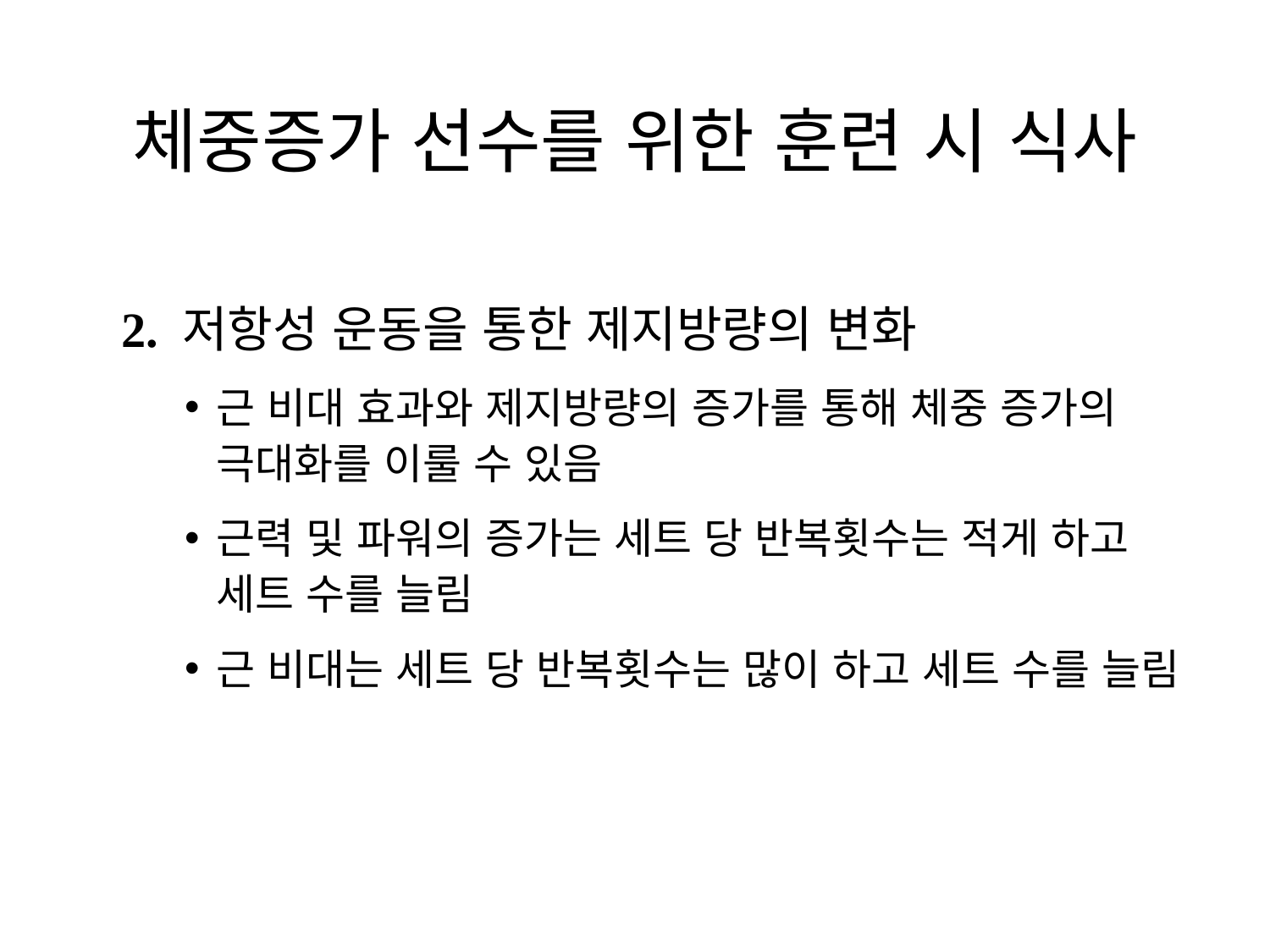

# 체중증가 선수를 위한 훈련 시 식사
2. 저항성 운동을 통한 제지방량의 변화
근 비대 효과와 제지방량의 증가를 통해 체중 증가의 극대화를 이룰 수 있음
근력 및 파워의 증가는 세트 당 반복횟수는 적게 하고 세트 수를 늘림
근 비대는 세트 당 반복횟수는 많이 하고 세트 수를 늘림